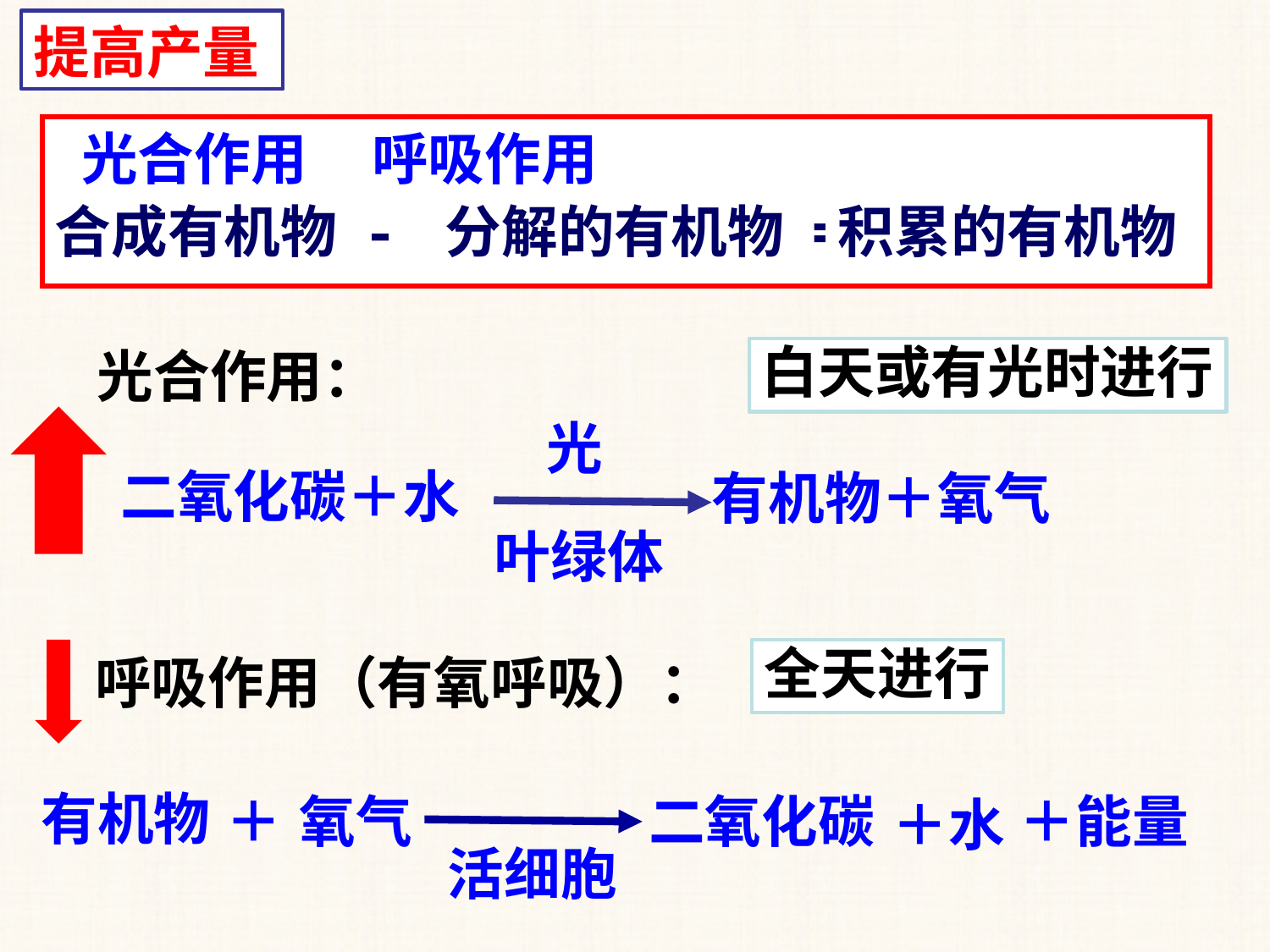

提高产量
 光合作用     呼吸作用
合成有机物 - 分解的有机物 =
积累的有机物
光合作用：
白天或有光时进行

光
二氧化碳＋水
有机物＋氧气

叶绿体

全天进行
呼吸作用（有氧呼吸）：
有机物
＋
氧气
二氧化碳
＋能量
＋水

活细胞